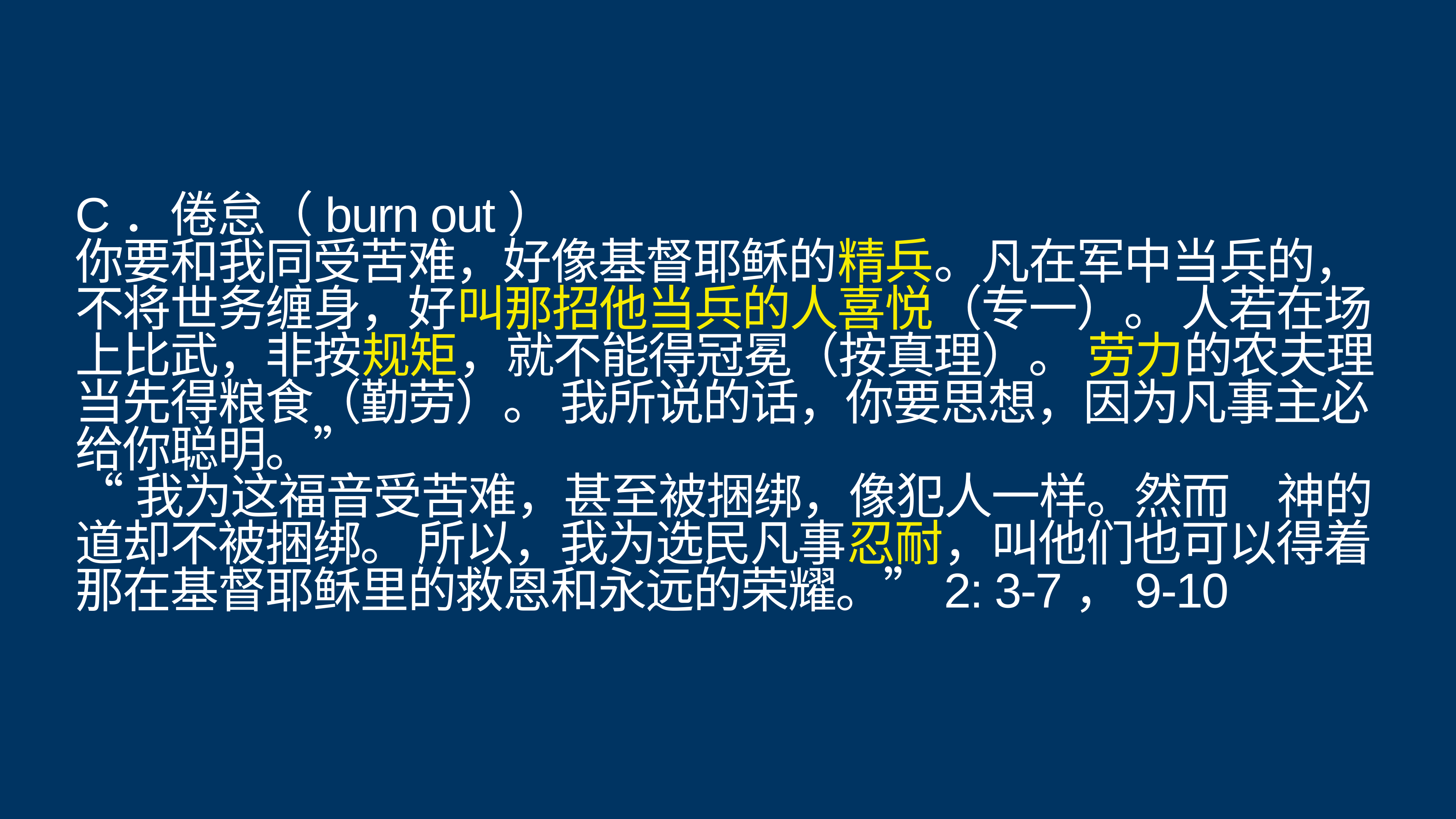

# C．倦怠（burn out）
你要和我同受苦难，好像基督耶稣的精兵。凡在军中当兵的，不将世务缠身，好叫那招他当兵的人喜悦（专一）。 人若在场上比武，非按规矩，就不能得冠冕（按真理）。 劳力的农夫理当先得粮食（勤劳）。 我所说的话，你要思想，因为凡事主必给你聪明。”
“我为这福音受苦难，甚至被捆绑，像犯人一样。然而　神的道却不被捆绑。 所以，我为选民凡事忍耐，叫他们也可以得着那在基督耶稣里的救恩和永远的荣耀。”2: 3-7，9-10